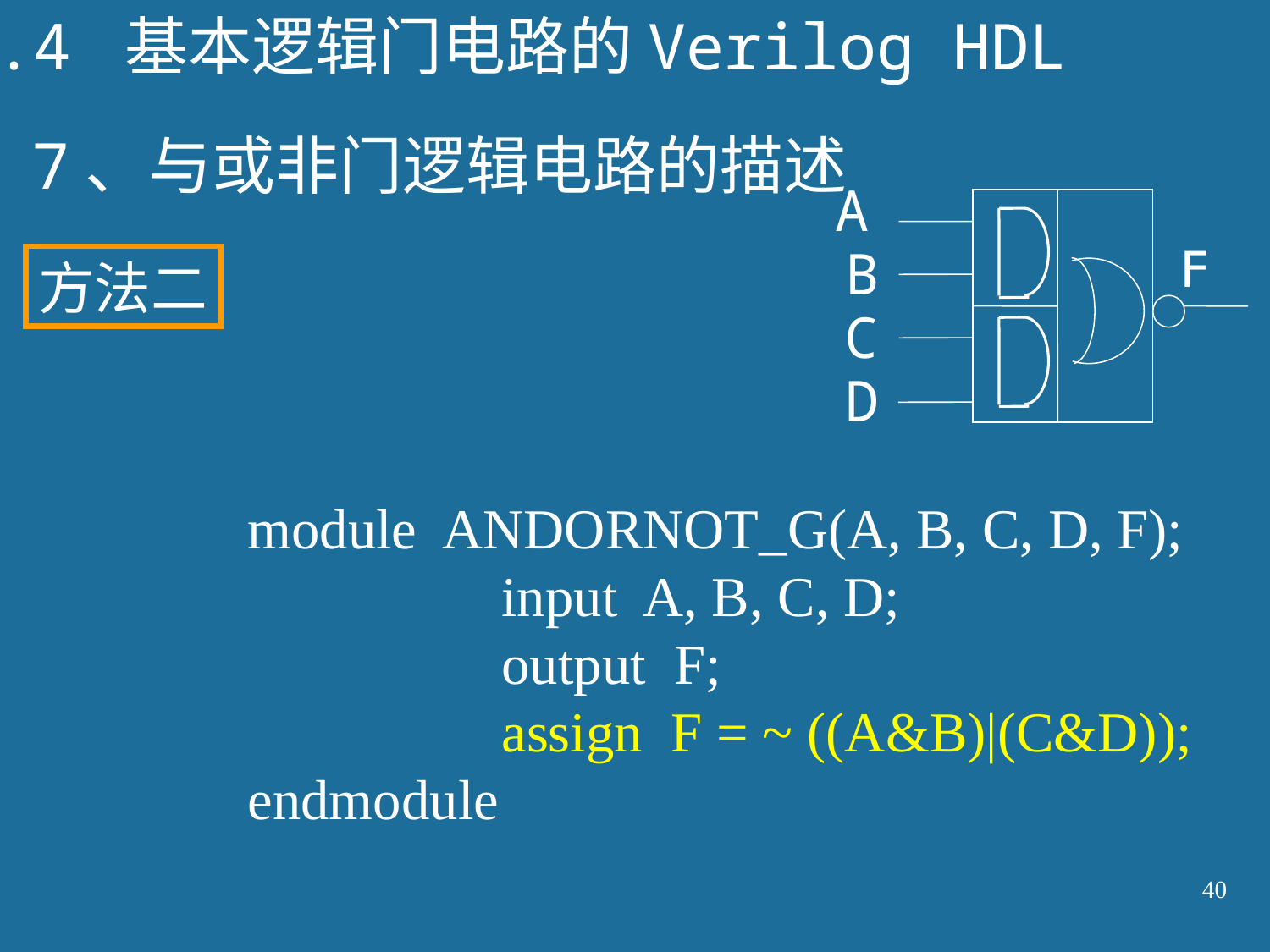

7.4 基本逻辑门电路的Verilog HDL
7、与或非门逻辑电路的描述
A

B
 F

 C

D

方法二

module  ANDORNOT_G(A, B, C, D, F);
      		input  A, B, C, D;
      		output  F;
      		assign  F = ~ ((A&B)|(C&D));
endmodule
40